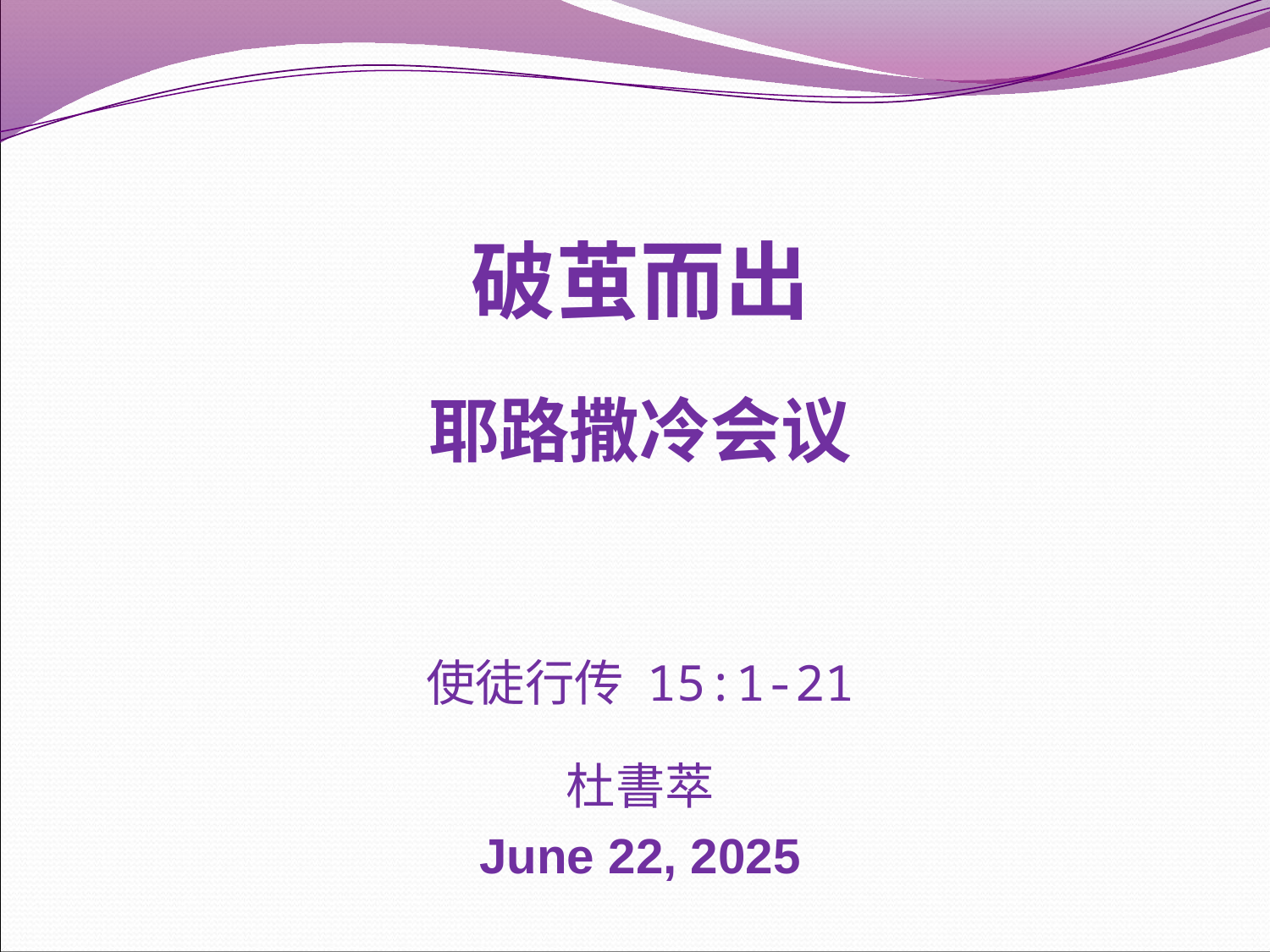

破茧而出
耶路撒冷会议

使徒行传 15:1-21

杜書萃
June 22, 2025